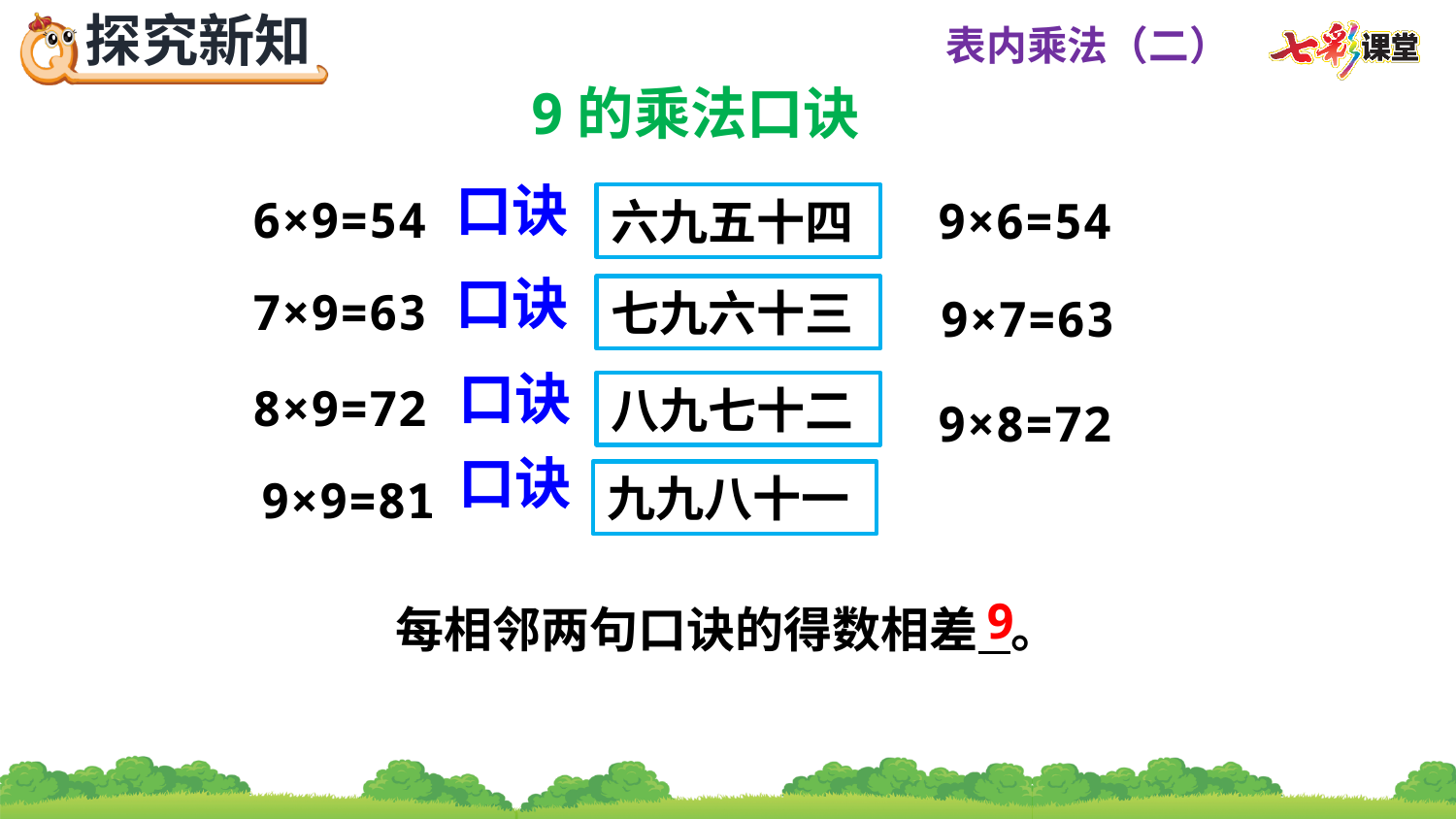

9的乘法口诀
6×9=54
9×6=54
口诀
六九五十四
7×9=63
9×7=63
口诀
七九六十三
8×9=72
口诀
9×8=72
八九七十二
9×9=81
口诀
九九八十一
9
每相邻两句口诀的得数相差   。